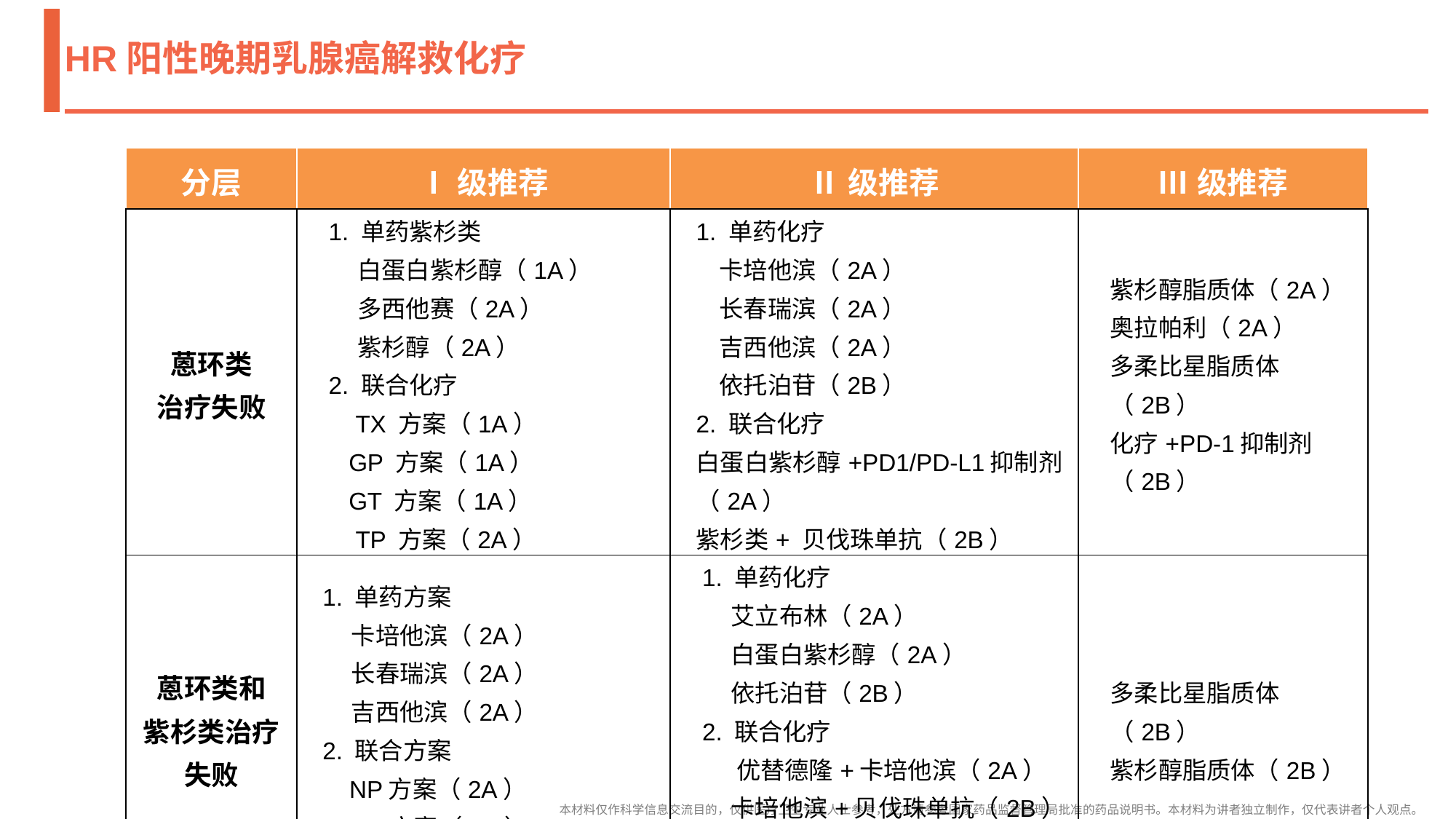

# HR阳性晚期乳腺癌解救化疗
| 分层 | Ⅰ级推荐 | Ⅱ级推荐 | Ⅲ级推荐 |
| --- | --- | --- | --- |
| 蒽环类 治疗失败 | 1. 单药紫杉类 白蛋白紫杉醇（1A） 多西他赛（2A） 紫杉醇（2A） 2. 联合化疗 TX 方案（1A） GP 方案（1A） GT 方案（1A） TP 方案（2A） | 1. 单药化疗 卡培他滨（2A） 长春瑞滨（2A） 吉西他滨（2A） 依托泊苷（2B） 2. 联合化疗 白蛋白紫杉醇+PD1/PD-L1抑制剂（2A） 紫杉类+ 贝伐珠单抗（2B） | 紫杉醇脂质体（2A） 奥拉帕利（2A） 多柔比星脂质体 （2B） 化疗+PD-1抑制剂（2B） |
| 蒽环类和 紫杉类治疗失败 | 1. 单药方案 卡培他滨（2A） 长春瑞滨（2A） 吉西他滨（2A） 2. 联合方案 NP方案（2A） GP方案（2A） NX方案（2A） | 1. 单药化疗 艾立布林（2A） 白蛋白紫杉醇（2A） 依托泊苷（2B） 2. 联合化疗 优替德隆+卡培他滨（2A） 卡培他滨+贝伐珠单抗（2B） 白蛋白紫杉醇+其他化疗（2B） | 多柔比星脂质体 （2B） 紫杉醇脂质体（2B） |